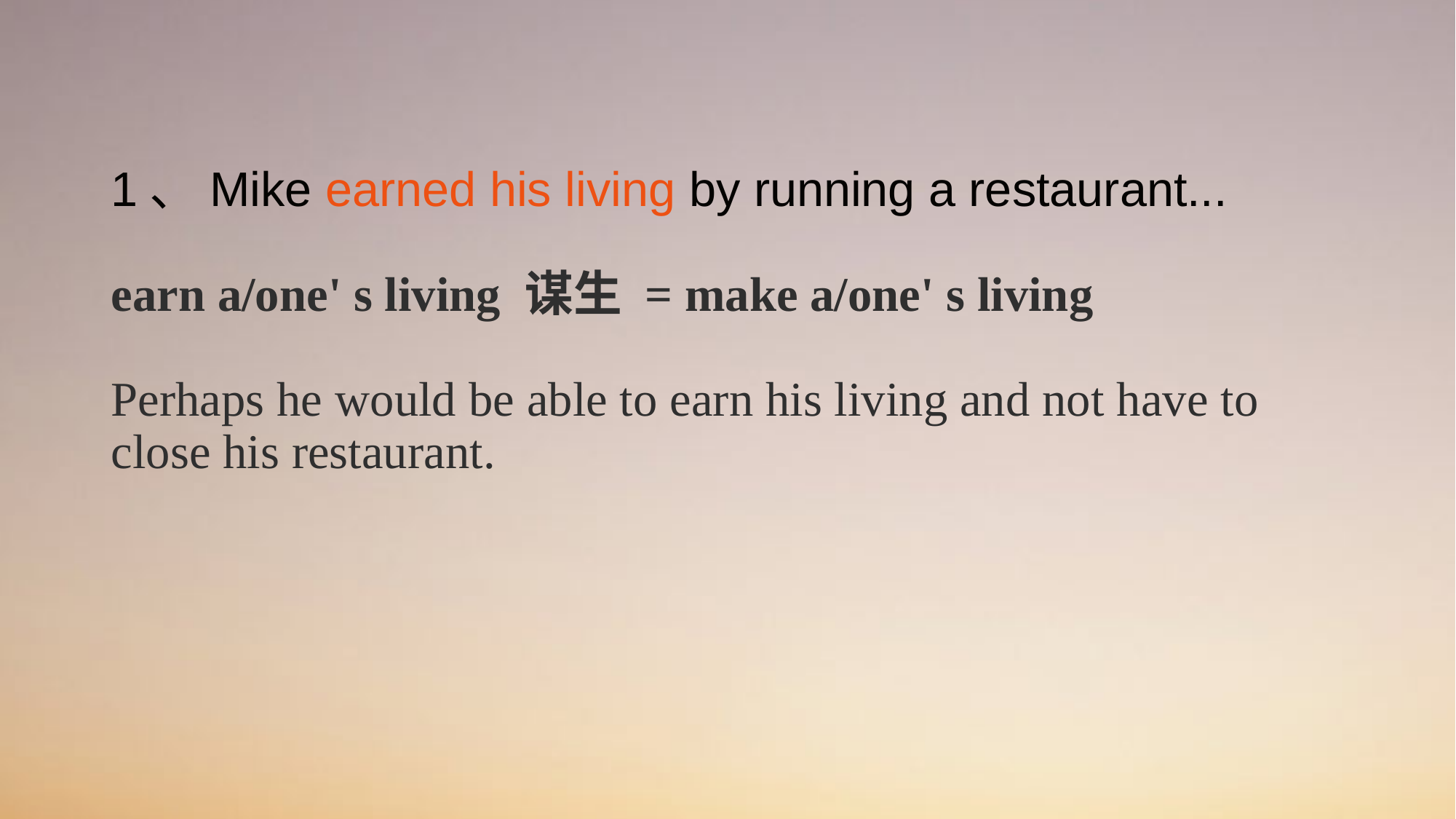

# 1、Mike earned his living by running a restaurant... earn a/one' s living 谋生 = make a/one' s living Perhaps he would be able to earn his living and not have to close his restaurant.